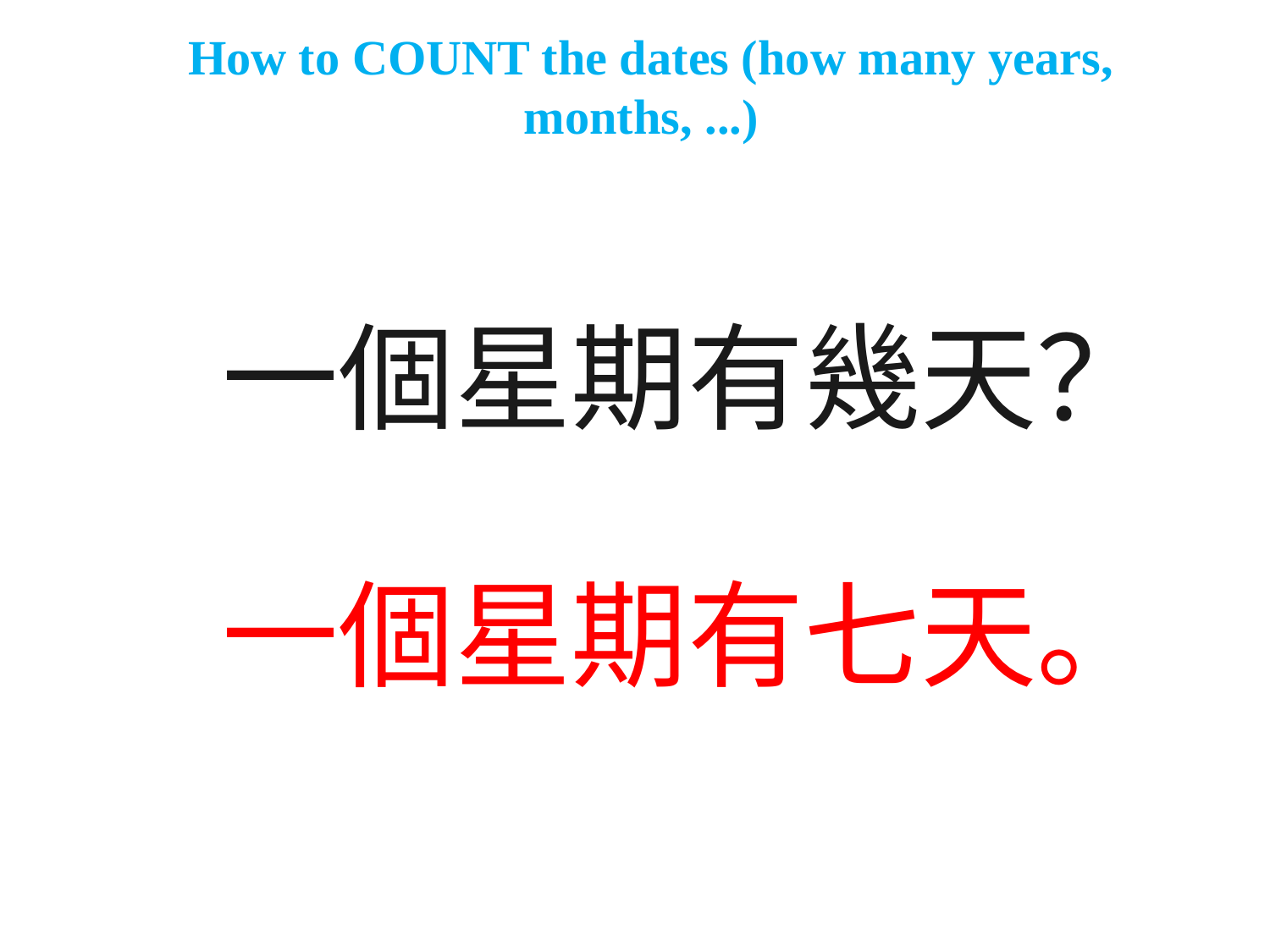

# How to COUNT the dates (how many years, months, ...)
一個星期有幾天？
一個星期有七天。